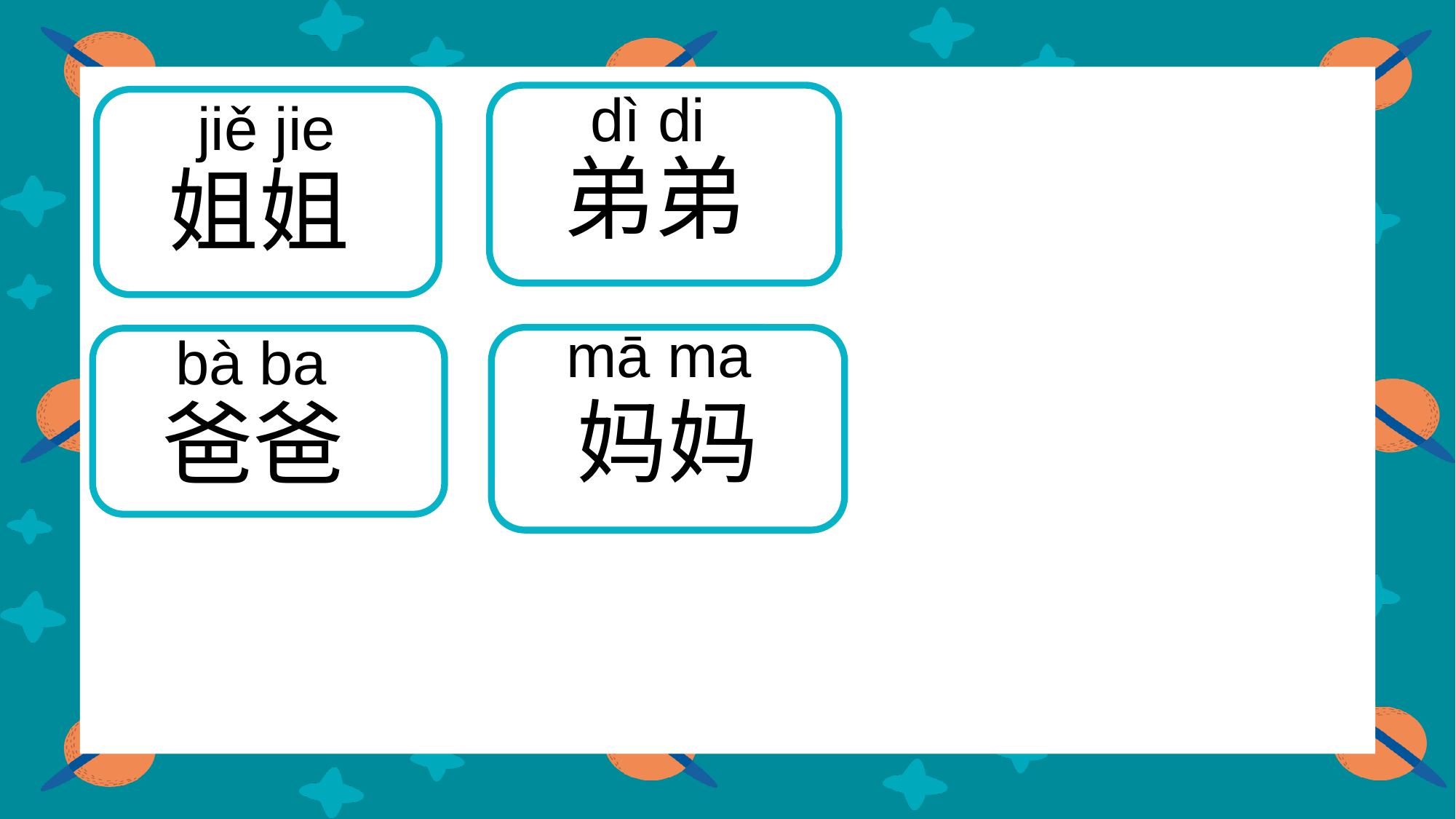

dì di
jiě jie

弟弟
姐姐
mā ma
bà ba

妈妈
爸爸